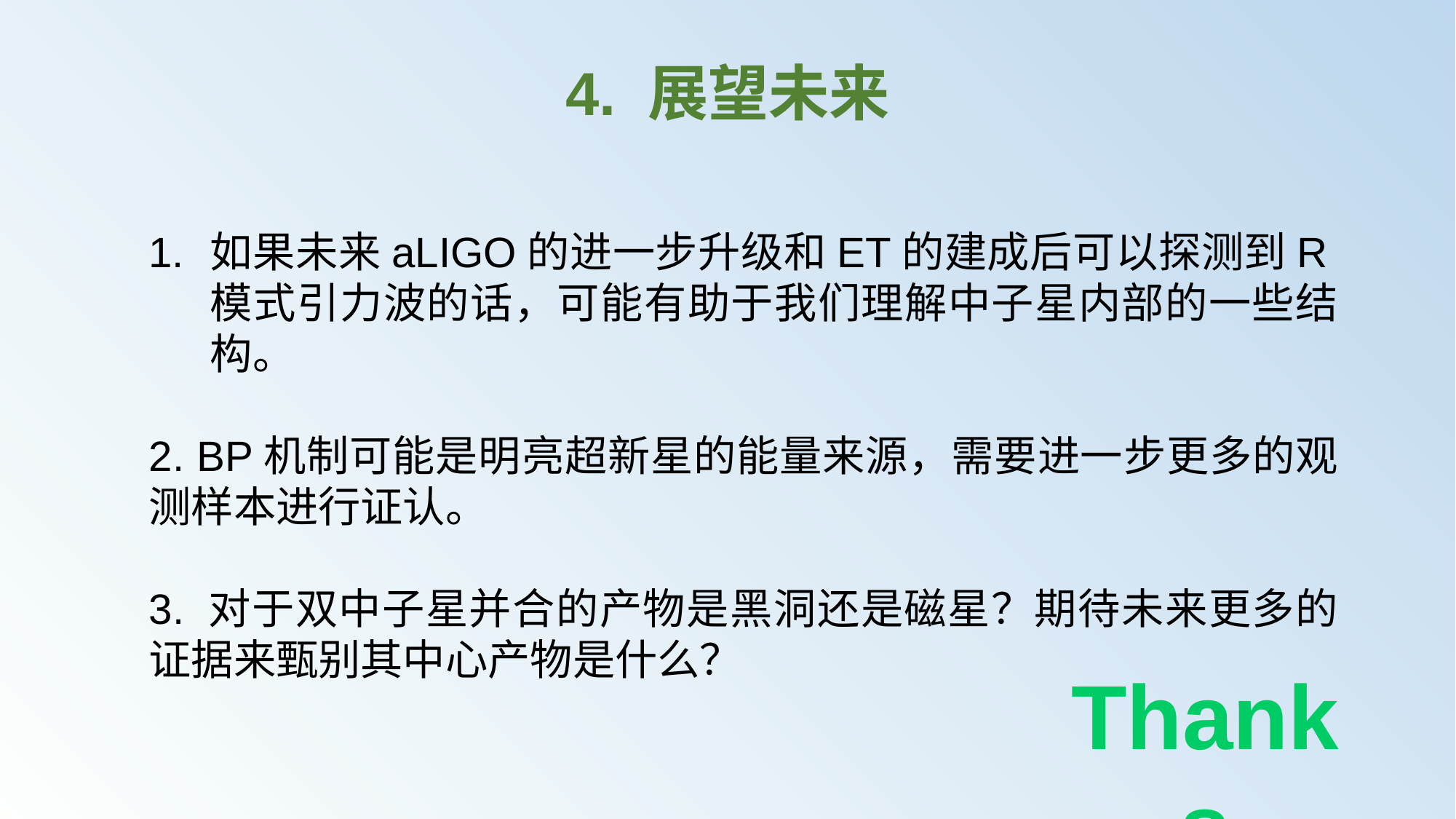

4. 展望未来
如果未来aLIGO的进一步升级和ET的建成后可以探测到R模式引力波的话，可能有助于我们理解中子星内部的一些结构。

2. BP机制可能是明亮超新星的能量来源，需要进一步更多的观测样本进行证认。

3. 对于双中子星并合的产物是黑洞还是磁星？期待未来更多的证据来甄别其中心产物是什么？

Thanks